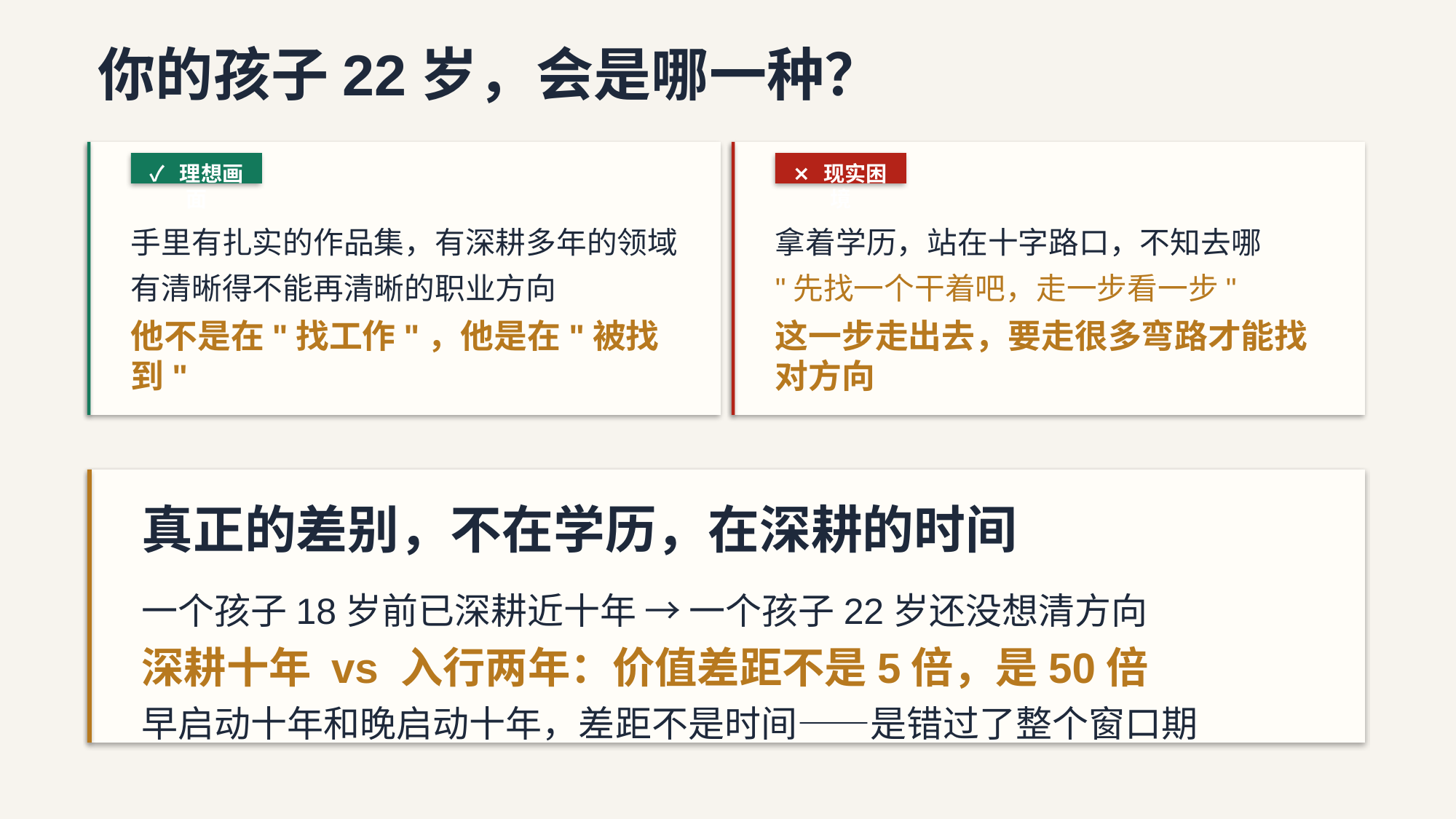

你的孩子22岁，会是哪一种？

✓  理想画面
❌  现实困境
手里有扎实的作品集，有深耕多年的领域
有清晰得不能再清晰的职业方向
他不是在"找工作"，他是在"被找到"
拿着学历，站在十字路口，不知去哪
"先找一个干着吧，走一步看一步"
这一步走出去，要走很多弯路才能找对方向

真正的差别，不在学历，在深耕的时间

一个孩子18岁前已深耕近十年 → 一个孩子22岁还没想清方向
深耕十年 vs 入行两年：价值差距不是5倍，是50倍
早启动十年和晚启动十年，差距不是时间——是错过了整个窗口期